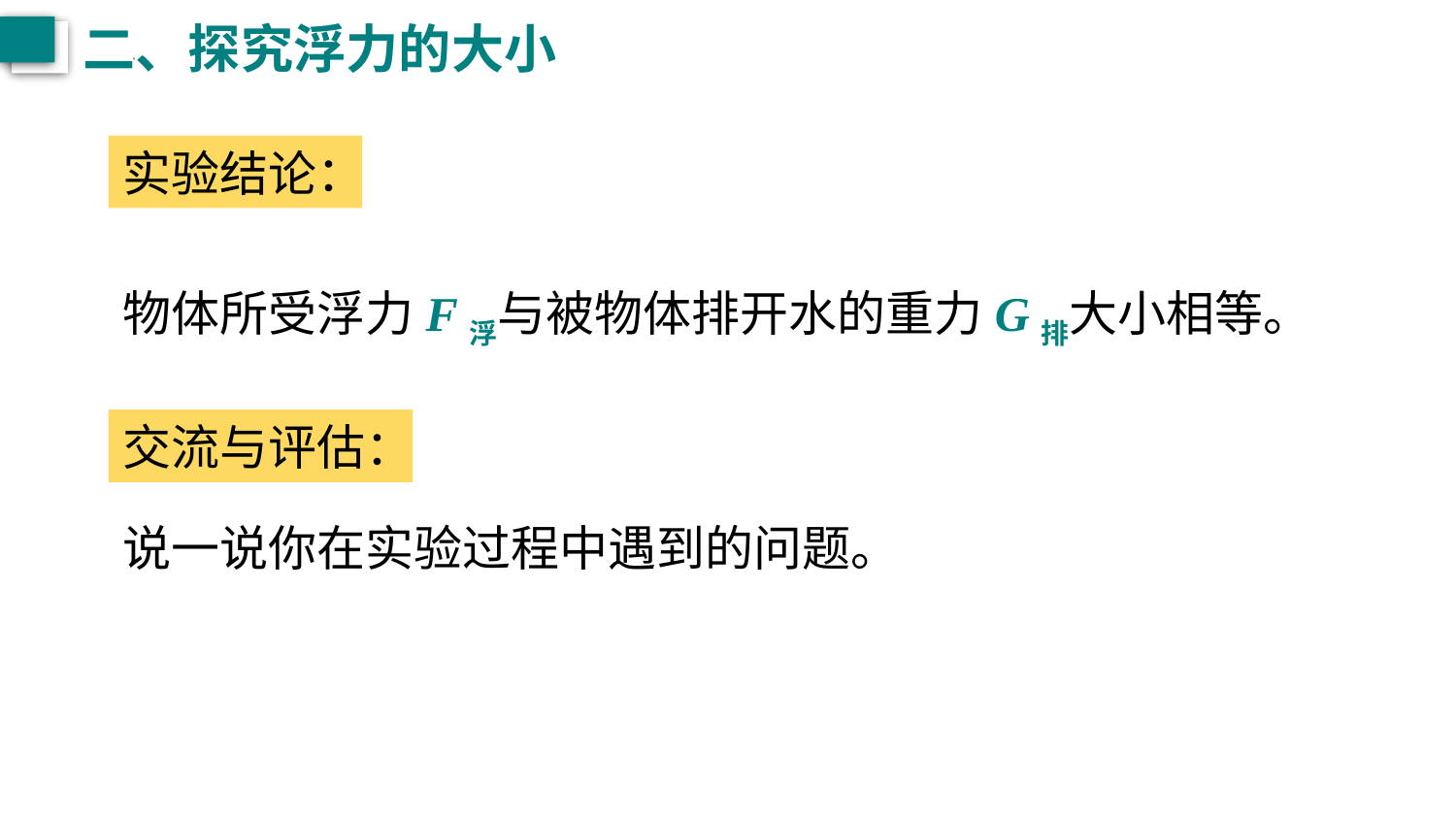

二、探究浮力的大小

实验结论：
物体所受浮力F浮与被物体排开水的重力G排大小相等。
交流与评估：
说一说你在实验过程中遇到的问题。